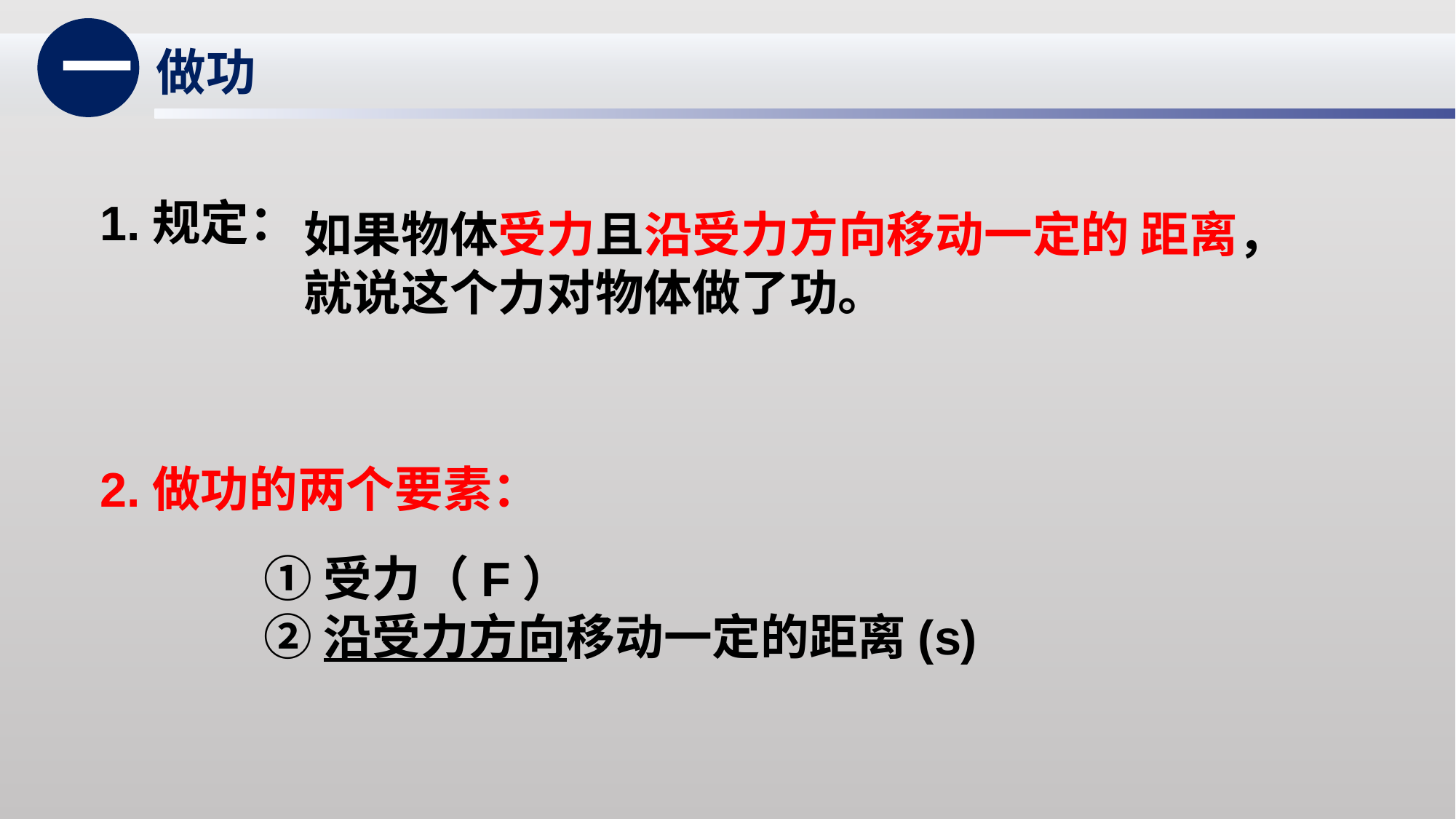

一

做功

1.规定：
如果物体受力且沿受力方向移动一定的 距离，就说这个力对物体做了功。
2.做功的两个要素：
①受力（F）
②沿受力方向移动一定的距离(s)